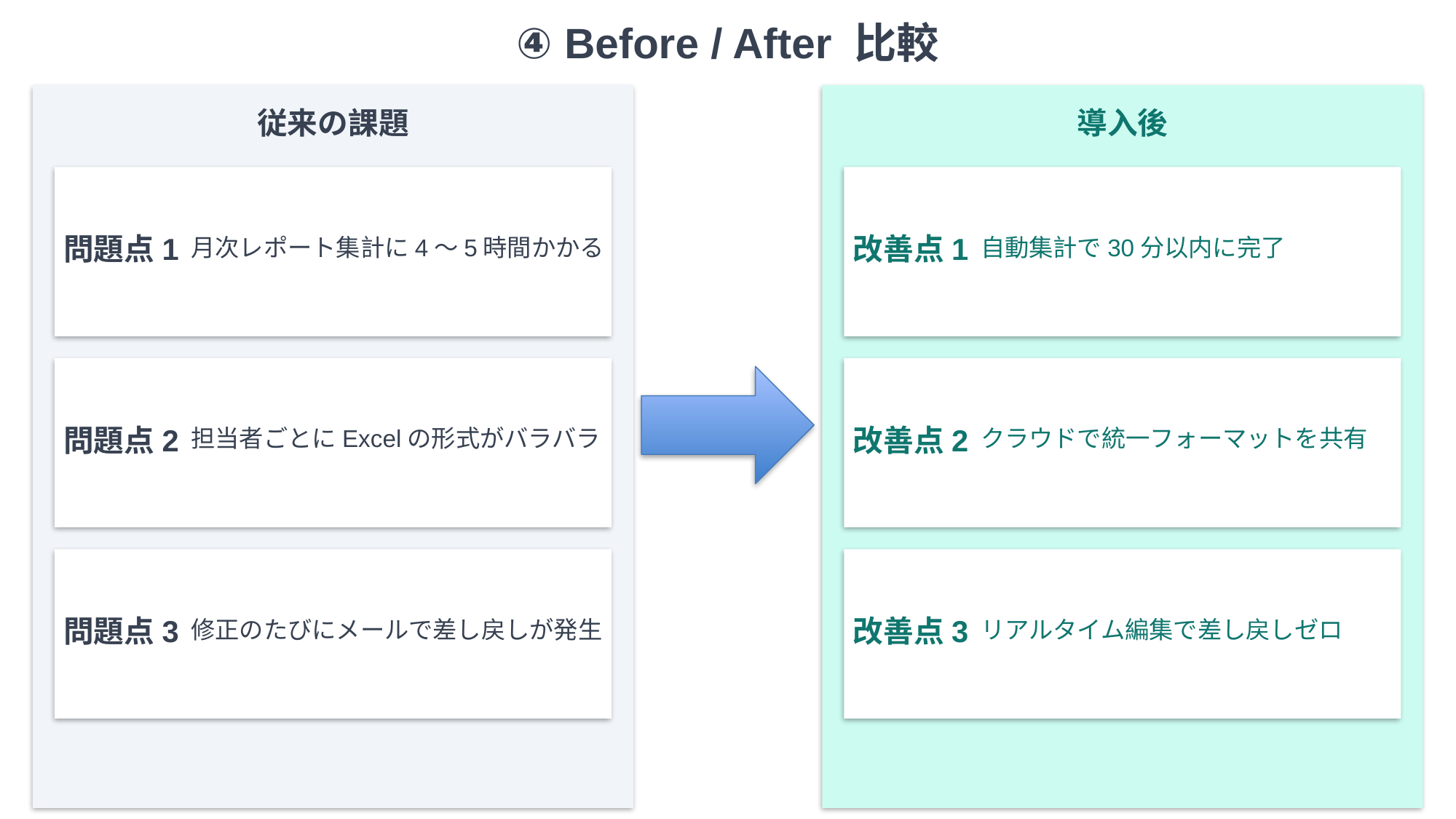

④ Before / After 比較

従来の課題
導入後

問題点1
改善点1
月次レポート集計に4〜5時間かかる
自動集計で30分以内に完了

問題点2
改善点2
担当者ごとにExcelの形式がバラバラ
クラウドで統一フォーマットを共有

問題点3
改善点3
修正のたびにメールで差し戻しが発生
リアルタイム編集で差し戻しゼロ